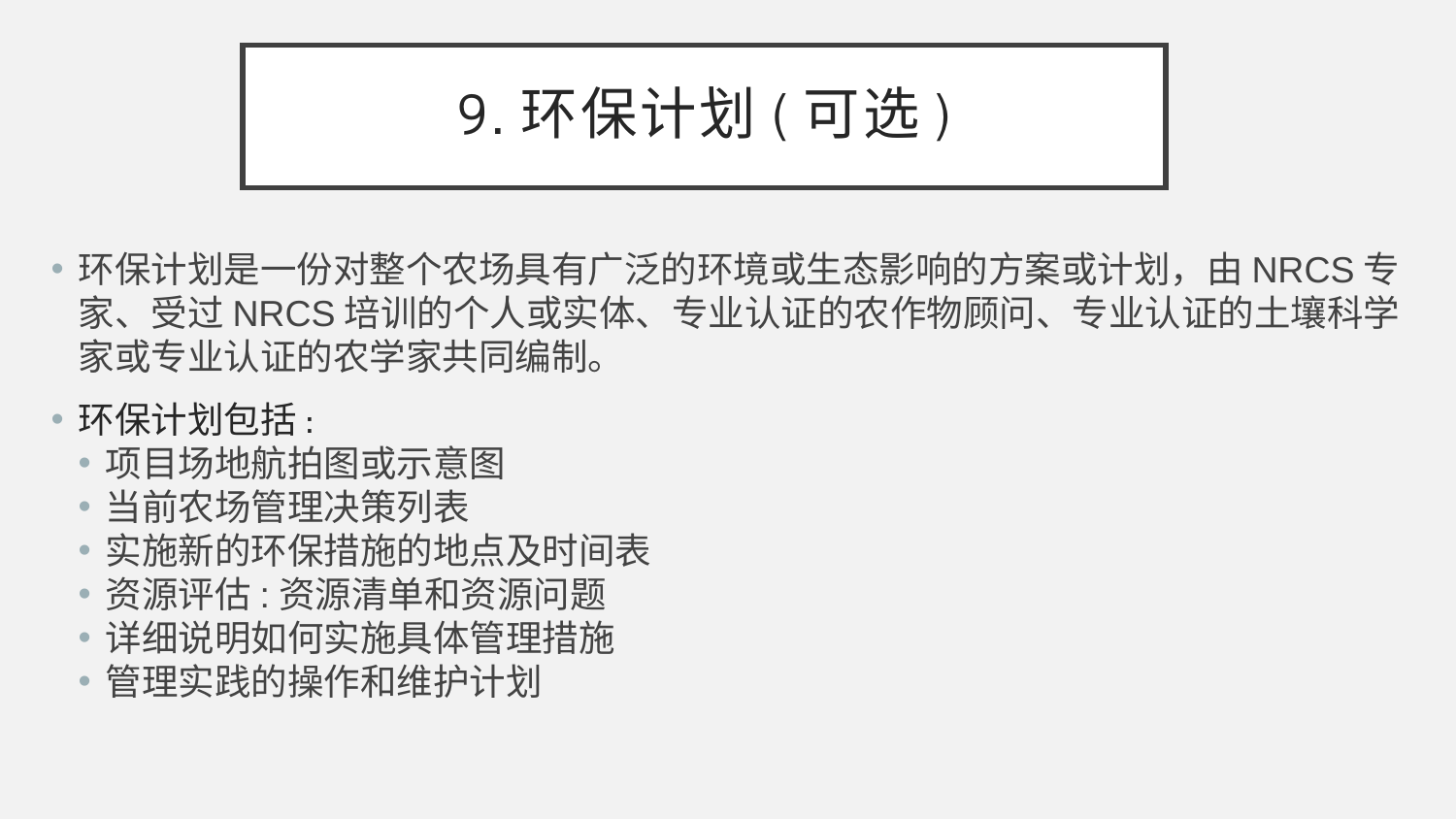

# 9.环保计划(可选)
环保计划是一份对整个农场具有广泛的环境或生态影响的方案或计划，由NRCS专家、受过NRCS培训的个人或实体、专业认证的农作物顾问、专业认证的土壤科学家或专业认证的农学家共同编制。

环保计划包括:
项目场地航拍图或示意图
当前农场管理决策列表
实施新的环保措施的地点及时间表
资源评估:资源清单和资源问题
详细说明如何实施具体管理措施
管理实践的操作和维护计划